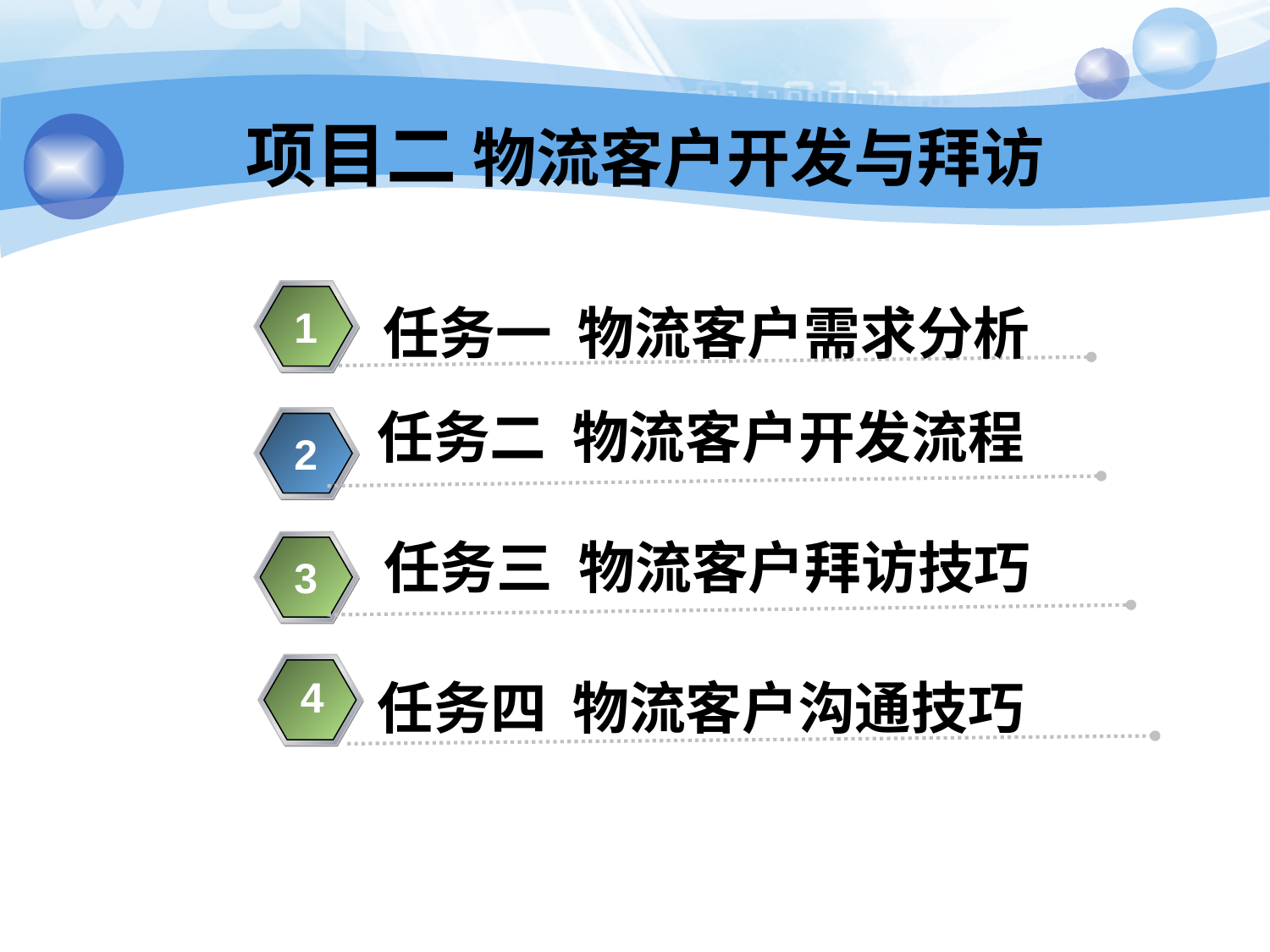

项目二 物流客户开发与拜访

任务一  物流客户需求分析
1

任务二  物流客户开发流程

2

 任务三  物流客户拜访技巧

3

4
任务四  物流客户沟通技巧